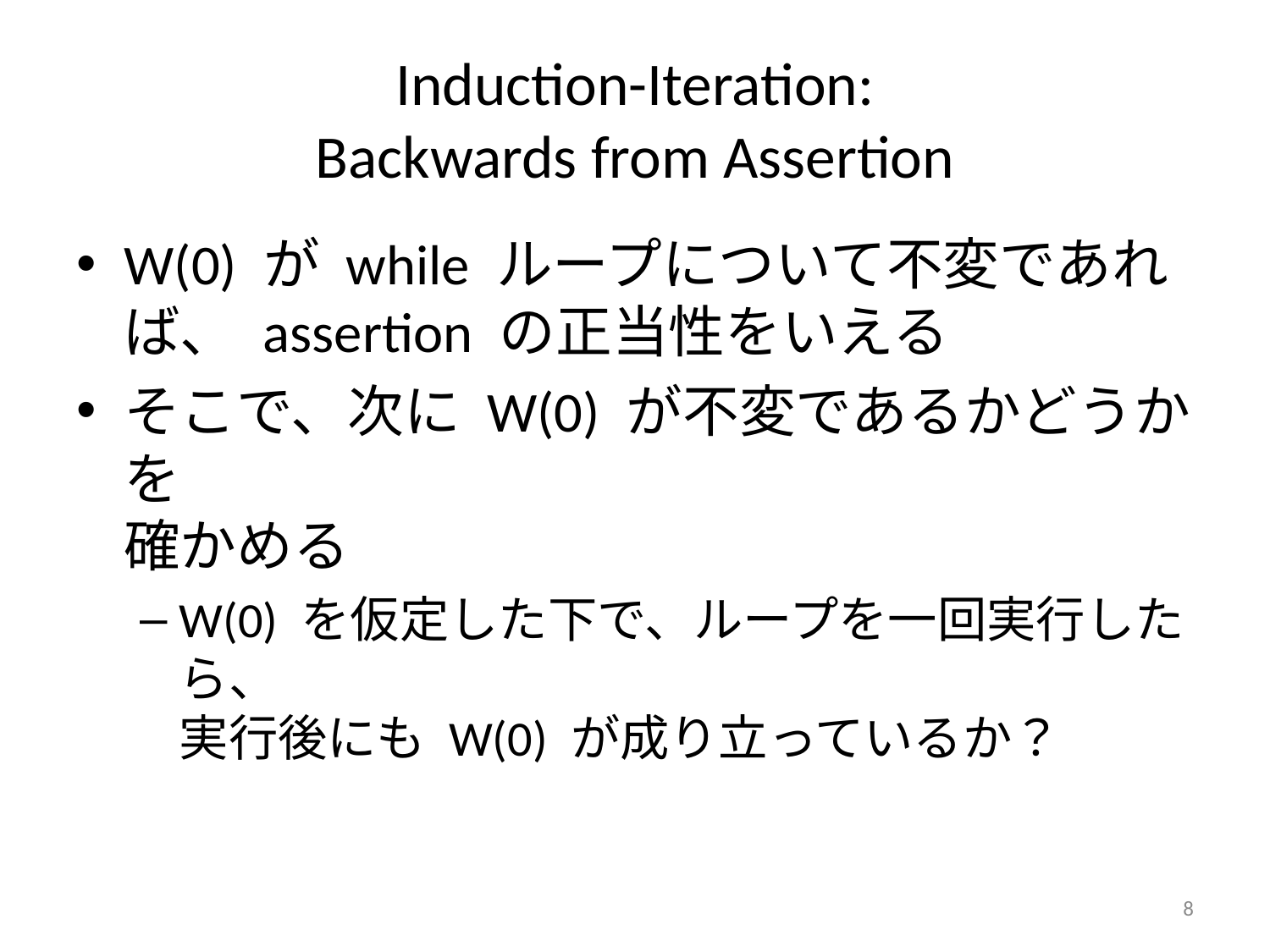

# Induction-Iteration: Backwards from Assertion
W(0) が while ループについて不変であれば、 assertion の正当性をいえる
そこで、次に W(0) が不変であるかどうかを
確かめる
W(0) を仮定した下で、ループを一回実行したら、
実行後にも W(0) が成り立っているか？
8